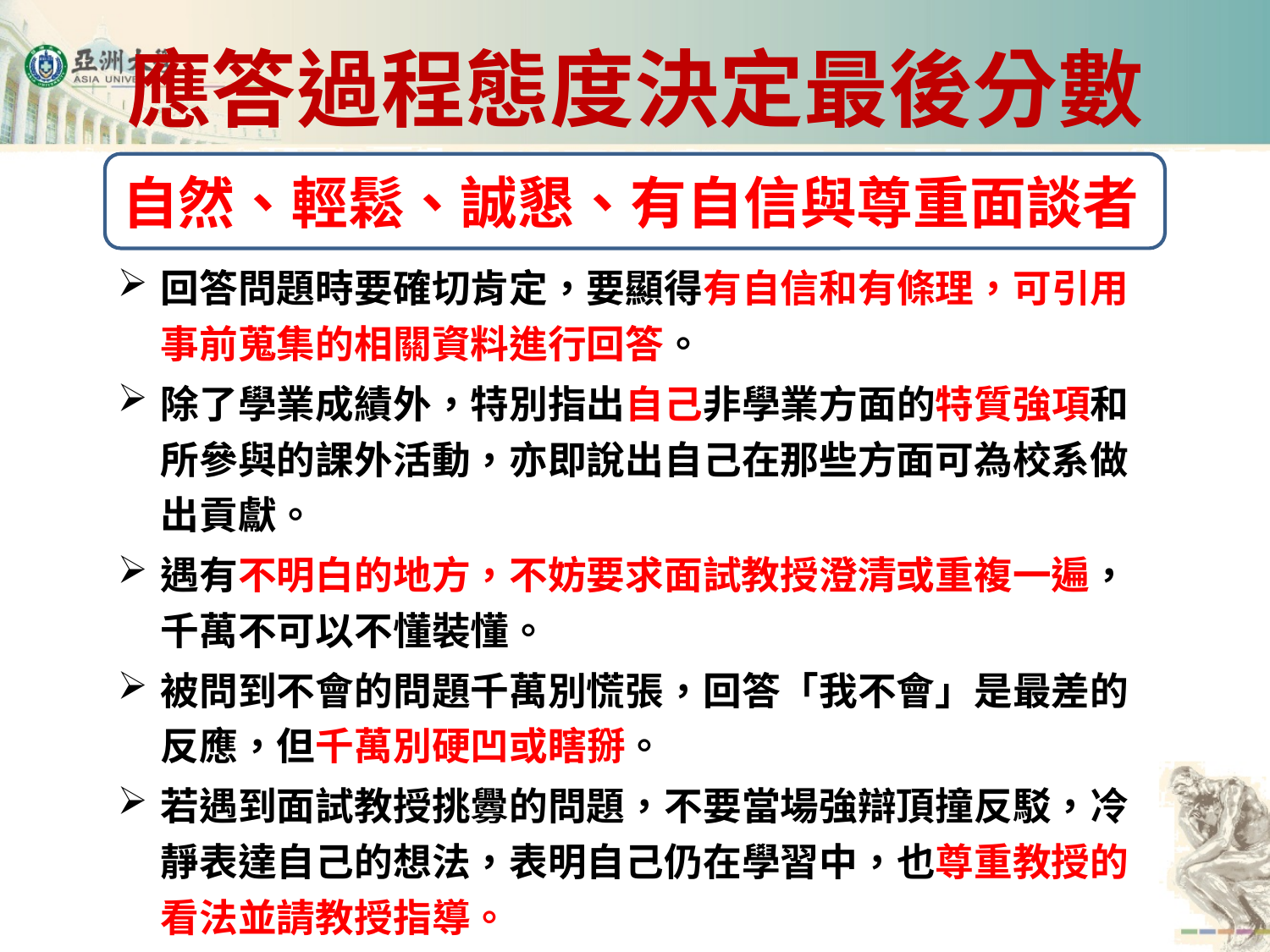

# 應答過程態度決定最後分數
自然、輕鬆、誠懇、有自信與尊重面談者
回答問題時要確切肯定，要顯得有自信和有條理，可引用事前蒐集的相關資料進行回答。
除了學業成績外，特別指出自己非學業方面的特質強項和所參與的課外活動，亦即說出自己在那些方面可為校系做出貢獻。
遇有不明白的地方，不妨要求面試教授澄清或重複一遍，千萬不可以不懂裝懂。
被問到不會的問題千萬別慌張，回答「我不會」是最差的反應，但千萬別硬凹或瞎掰。
若遇到面試教授挑釁的問題，不要當場強辯頂撞反駁，冷靜表達自己的想法，表明自己仍在學習中，也尊重教授的看法並請教授指導。